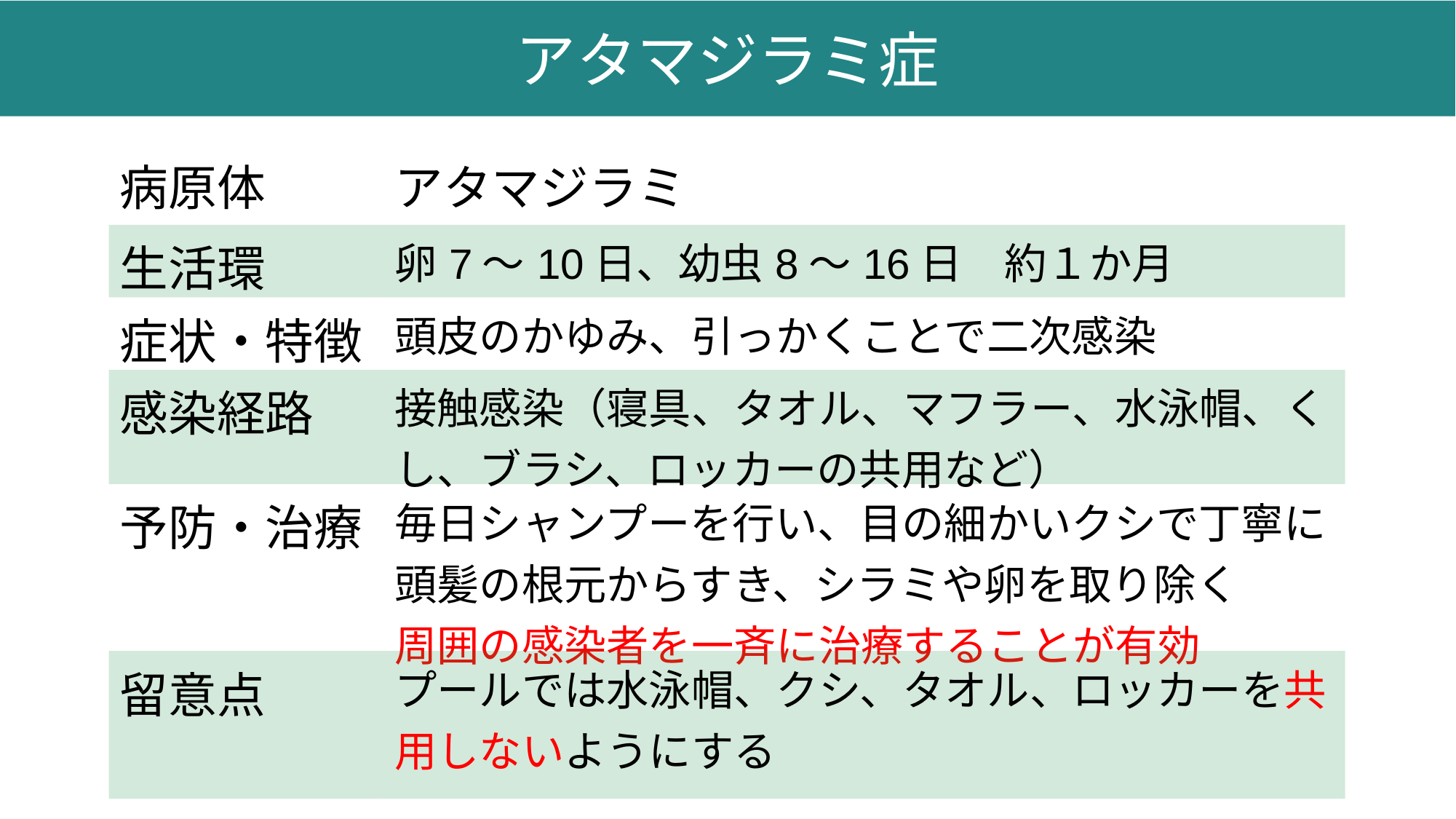

アタマジラミ症
| 病原体 | アタマジラミ |
| --- | --- |
| 生活環 | 卵7～10日、幼虫8～16日　約１か月 |
| 症状・特徴 | 頭皮のかゆみ、引っかくことで二次感染 |
| 感染経路 | 接触感染（寝具、タオル、マフラー、水泳帽、くし、ブラシ、ロッカーの共用など） |
| 予防・治療 | 毎日シャンプーを行い、目の細かいクシで丁寧に頭髪の根元からすき、シラミや卵を取り除く 周囲の感染者を一斉に治療することが有効 |
| 留意点 | プールでは水泳帽、クシ、タオル、ロッカーを共用しないようにする |